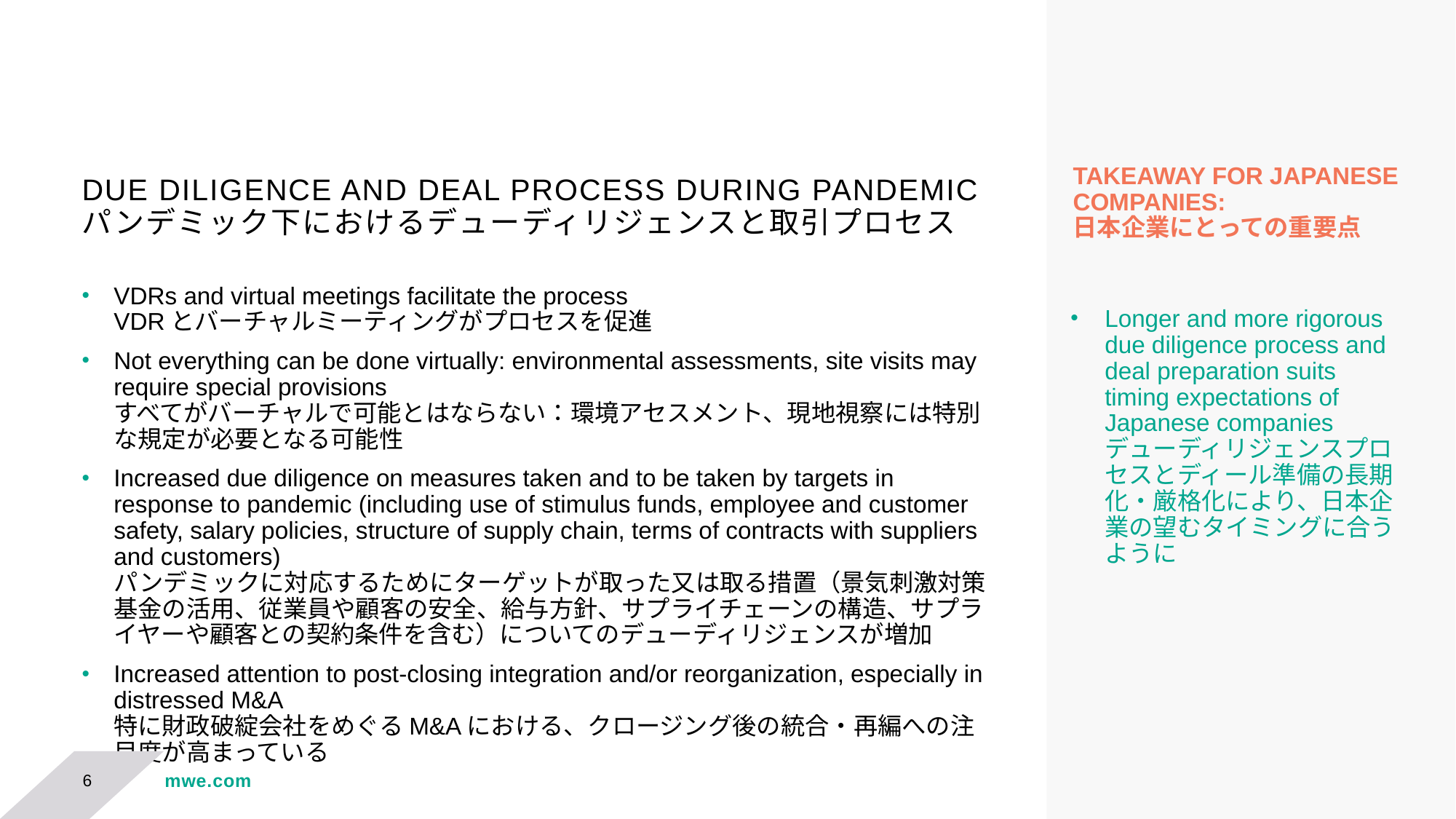

# DUE DILIGENCE AND DEAL PROCESS DURING PANDEMIC パンデミック下におけるデューディリジェンスと取引プロセス
TAKEAWAY FOR JAPANESE COMPANIES:
日本企業にとっての重要点

VDRs and virtual meetings facilitate the process　
VDRとバーチャルミーティングがプロセスを促進
Not everything can be done virtually: environmental assessments, site visits may require special provisions　
すべてがバーチャルで可能とはならない：環境アセスメント、現地視察には特別な規定が必要となる可能性
Increased due diligence on measures taken and to be taken by targets in response to pandemic (including use of stimulus funds, employee and customer safety, salary policies, structure of supply chain, terms of contracts with suppliers and customers)
パンデミックに対応するためにターゲットが取った又は取る措置（景気刺激対策基金の活用、従業員や顧客の安全、給与方針、サプライチェーンの構造、サプライヤーや顧客との契約条件を含む）についてのデューディリジェンスが増加
Increased attention to post-closing integration and/or reorganization, especially in distressed M&A
特に財政破綻会社をめぐるM&Aにおける、クロージング後の統合・再編への注目度が高まっている

Longer and more rigorous due diligence process and deal preparation suits timing expectations of Japanese companies　
デューディリジェンスプロセスとディール準備の長期化・厳格化により、日本企業の望むタイミングに合うように

6